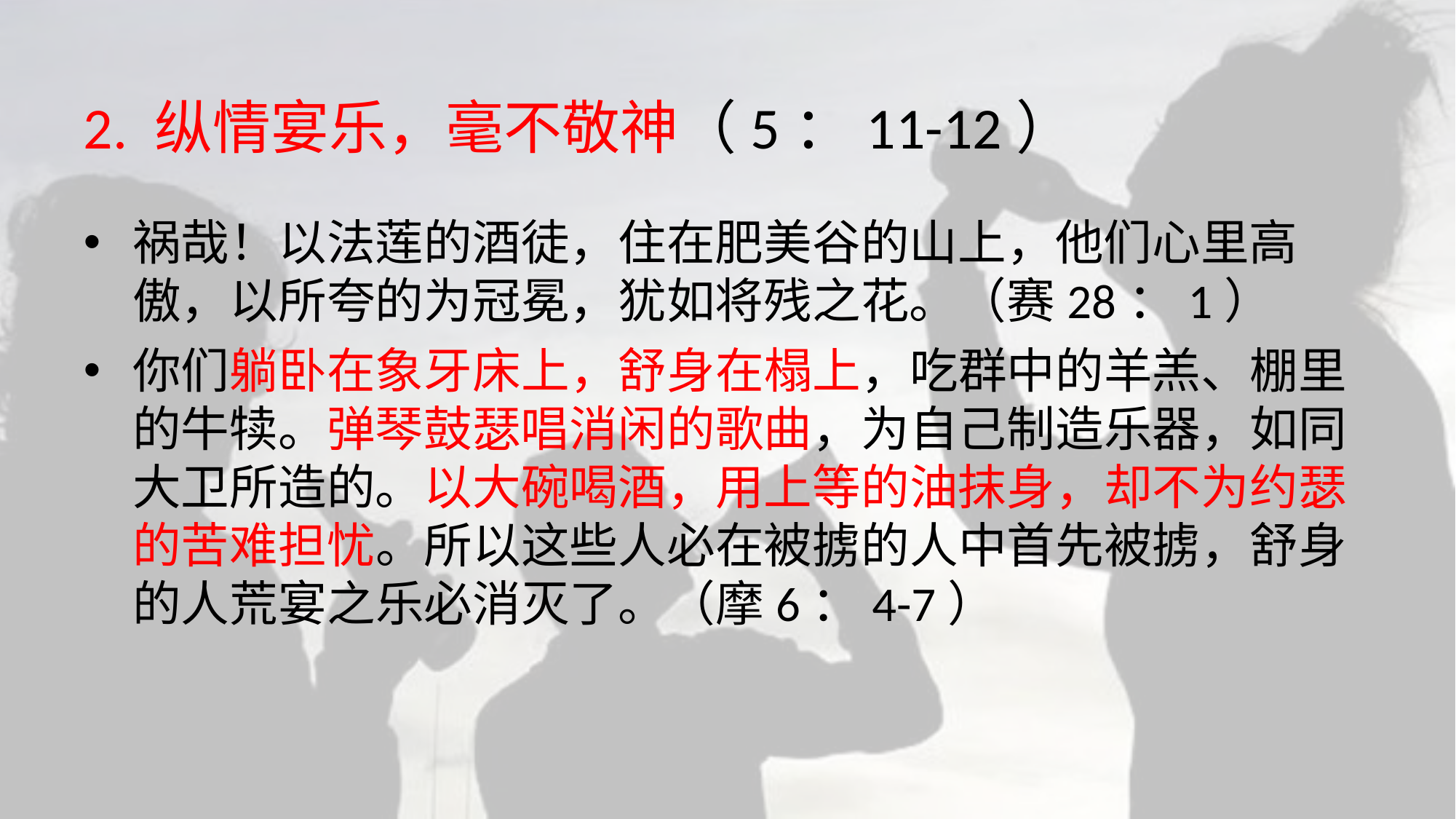

# 2. 纵情宴乐，毫不敬神（5：11-12）
祸哉！以法莲的酒徒，住在肥美谷的山上，他们心里高傲，以所夸的为冠冕，犹如将残之花。（赛28：1）
你们躺卧在象牙床上，舒身在榻上，吃群中的羊羔、棚里的牛犊。弹琴鼓瑟唱消闲的歌曲，为自己制造乐器，如同大卫所造的。以大碗喝酒，用上等的油抹身，却不为约瑟的苦难担忧。所以这些人必在被掳的人中首先被掳，舒身的人荒宴之乐必消灭了。（摩6：4-7）